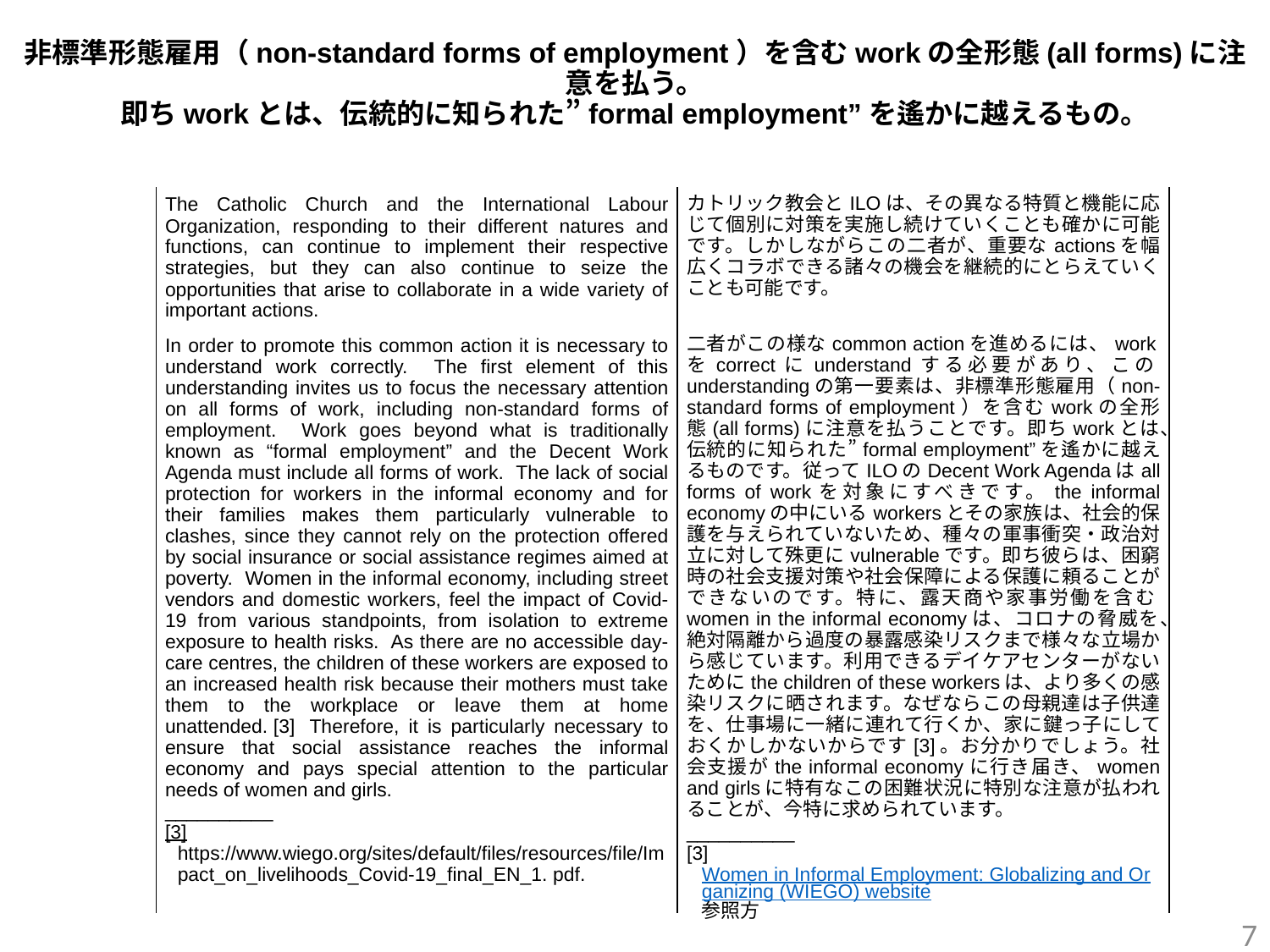

# 非標準形態雇用（non-standard forms of employment）を含むworkの全形態(all forms)に注意を払う。 即ちworkとは、伝統的に知られた”formal employment”を遙かに越えるもの。
| The Catholic Church and the International Labour Organization, responding to their different natures and functions, can continue to implement their respective strategies, but they can also continue to seize the opportunities that arise to collaborate in a wide variety of important actions. | カトリック教会とILOは、その異なる特質と機能に応じて個別に対策を実施し続けていくことも確かに可能です。しかしながらこの二者が、重要なactionsを幅広くコラボできる諸々の機会を継続的にとらえていくことも可能です。 |
| --- | --- |
| In order to promote this common action it is necessary to understand work correctly. The first element of this understanding invites us to focus the necessary attention on all forms of work, including non-standard forms of employment. Work goes beyond what is traditionally known as “formal employment” and the Decent Work Agenda must include all forms of work. The lack of social protection for workers in the informal economy and for their families makes them particularly vulnerable to clashes, since they cannot rely on the protection offered by social insurance or social assistance regimes aimed at poverty. Women in the informal economy, including street vendors and domestic workers, feel the impact of Covid-19 from various standpoints, from isolation to extreme exposure to health risks. As there are no accessible day-care centres, the children of these workers are exposed to an increased health risk because their mothers must take them to the workplace or leave them at home unattended. [3]  Therefore, it is particularly necessary to ensure that social assistance reaches the informal economy and pays special attention to the particular needs of women and girls. \_\_\_\_\_\_\_\_\_\_ [3]  https://www.wiego.org/sites/default/files/resources/file/Impact\_on\_livelihoods\_Covid-19\_final\_EN\_1. pdf. | 二者がこの様なcommon actionを進めるには、workをcorrectにunderstandする必要があり、このunderstandingの第一要素は、非標準形態雇用（non-standard forms of employment）を含むworkの全形態(all forms)に注意を払うことです。即ちworkとは、伝統的に知られた”formal employment”を遙かに越えるものです。従ってILOのDecent Work Agendaはall forms of workを対象にすべきです。the informal economyの中にいるworkersとその家族は、社会的保護を与えられていないため、種々の軍事衝突・政治対立に対して殊更にvulnerableです。即ち彼らは、困窮時の社会支援対策や社会保障による保護に頼ることができないのです。特に、露天商や家事労働を含むwomen in the informal economyは、コロナの脅威を、絶対隔離から過度の暴露感染リスクまで様々な立場から感じています。利用できるデイケアセンターがないためにthe children of these workersは、より多くの感染リスクに晒されます。なぜならこの母親達は子供達を、仕事場に一緒に連れて行くか、家に鍵っ子にしておくかしかないからです[3]。お分かりでしょう。社会支援がthe informal economyに行き届き、women and girlsに特有なこの困難状況に特別な注意が払われることが、今特に求められています。 \_\_\_\_\_\_\_\_\_\_ [3]Women in Informal Employment: Globalizing and Organizing (WIEGO) website参照方 |
7